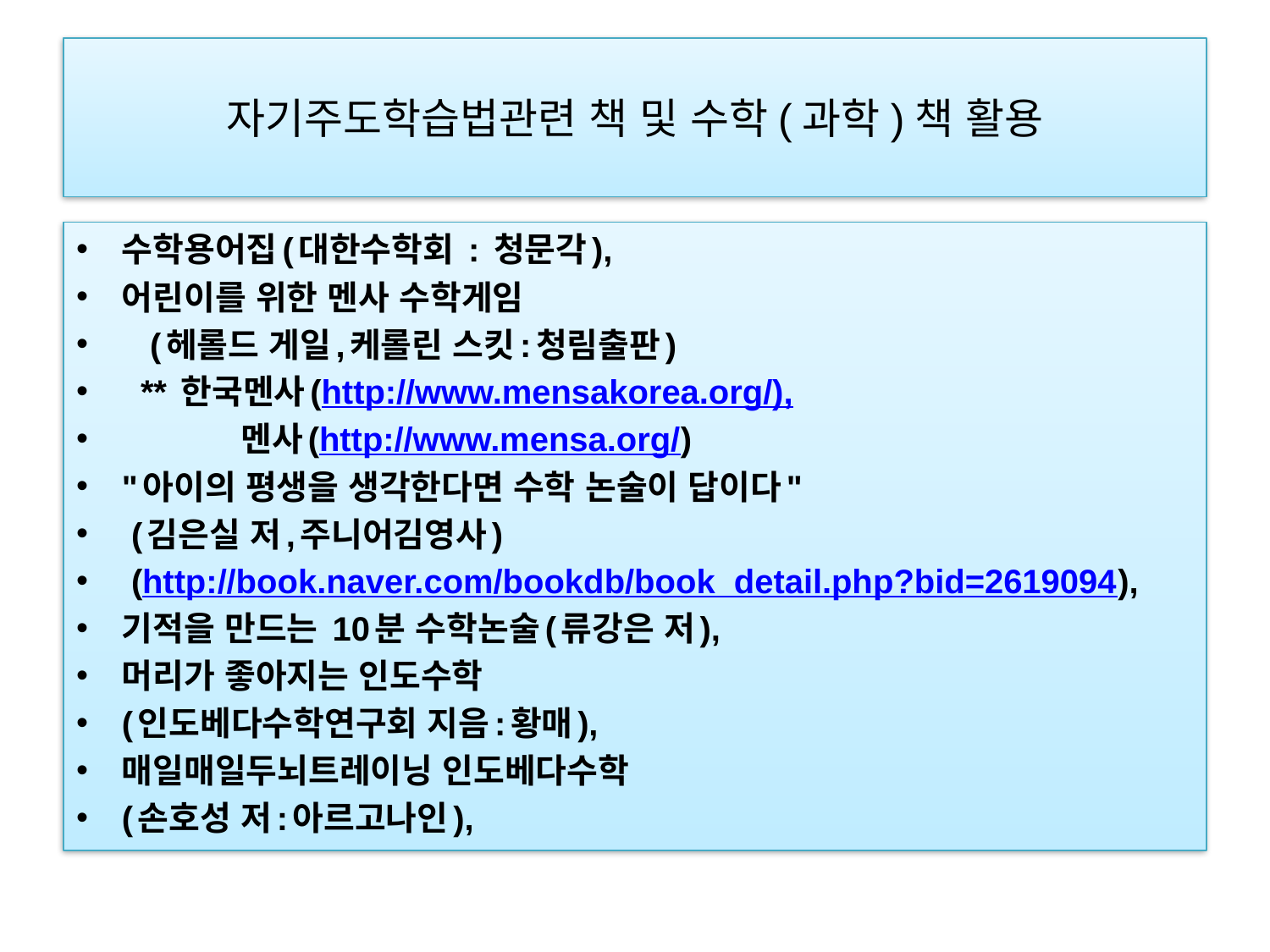

# 자기주도학습법관련 책 및 수학(과학)책 활용
수학용어집(대한수학회 : 청문각),
어린이를 위한 멘사 수학게임
   (헤롤드 게일,케롤린 스킷:청림출판)
  ** 한국멘사(http://www.mensakorea.org/),
            멘사(http://www.mensa.org/)
"아이의 평생을 생각한다면 수학 논술이 답이다"
 (김은실 저,주니어김영사)
 (http://book.naver.com/bookdb/book_detail.php?bid=2619094),
기적을 만드는 10분 수학논술(류강은 저),
머리가 좋아지는 인도수학
(인도베다수학연구회 지음:황매),
매일매일두뇌트레이닝 인도베다수학
(손호성 저:아르고나인),